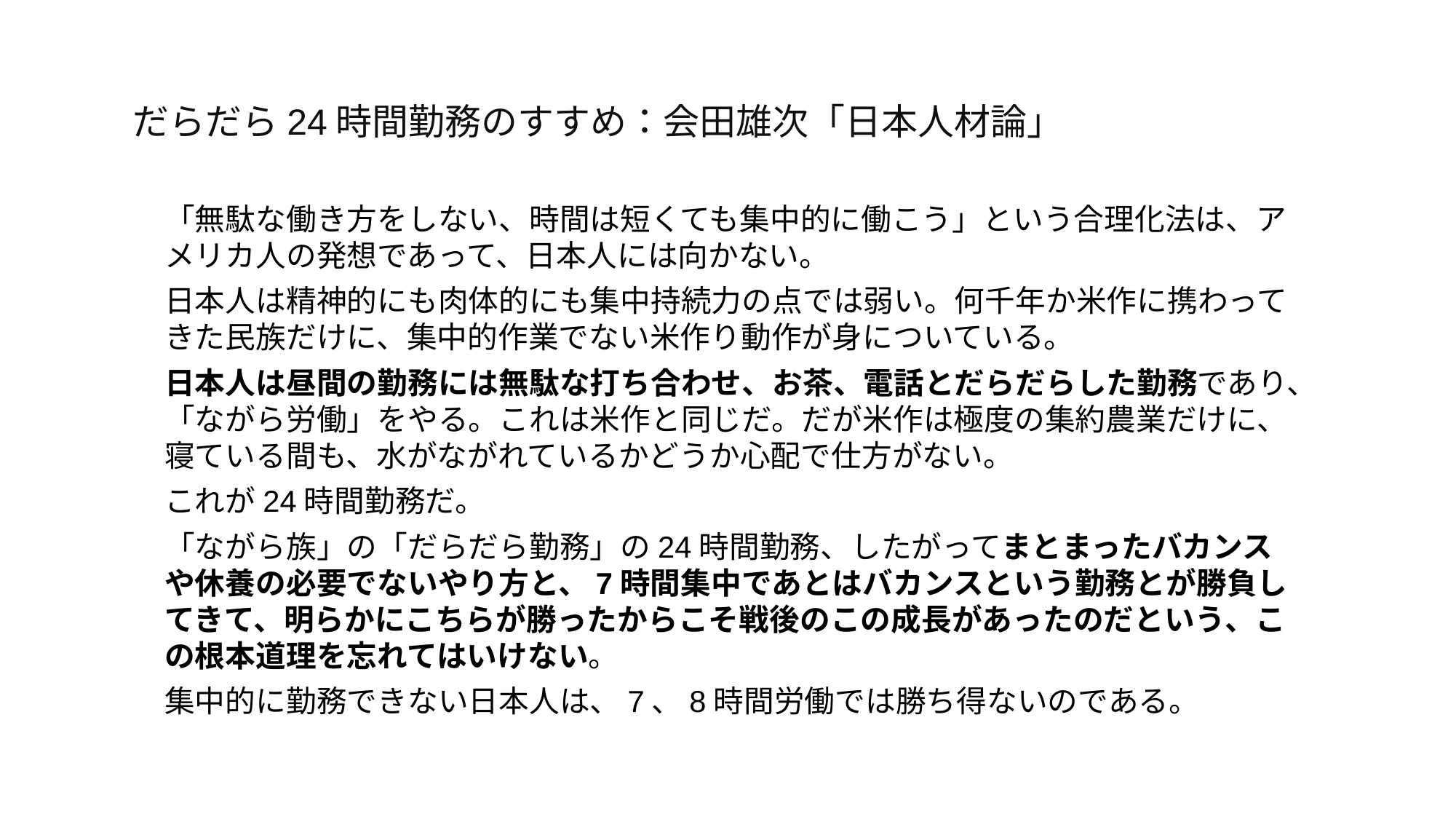

だらだら24時間勤務のすすめ：会田雄次「日本人材論」
「無駄な働き方をしない、時間は短くても集中的に働こう」という合理化法は、アメリカ人の発想であって、日本人には向かない。
日本人は精神的にも肉体的にも集中持続力の点では弱い。何千年か米作に携わってきた民族だけに、集中的作業でない米作り動作が身についている。
日本人は昼間の勤務には無駄な打ち合わせ、お茶、電話とだらだらした勤務であり、「ながら労働」をやる。これは米作と同じだ。だが米作は極度の集約農業だけに、寝ている間も、水がながれているかどうか心配で仕方がない。
これが24時間勤務だ。
「ながら族」の「だらだら勤務」の24時間勤務、したがってまとまったバカンスや休養の必要でないやり方と、7時間集中であとはバカンスという勤務とが勝負してきて、明らかにこちらが勝ったからこそ戦後のこの成長があったのだという、この根本道理を忘れてはいけない。
集中的に勤務できない日本人は、7、8時間労働では勝ち得ないのである。